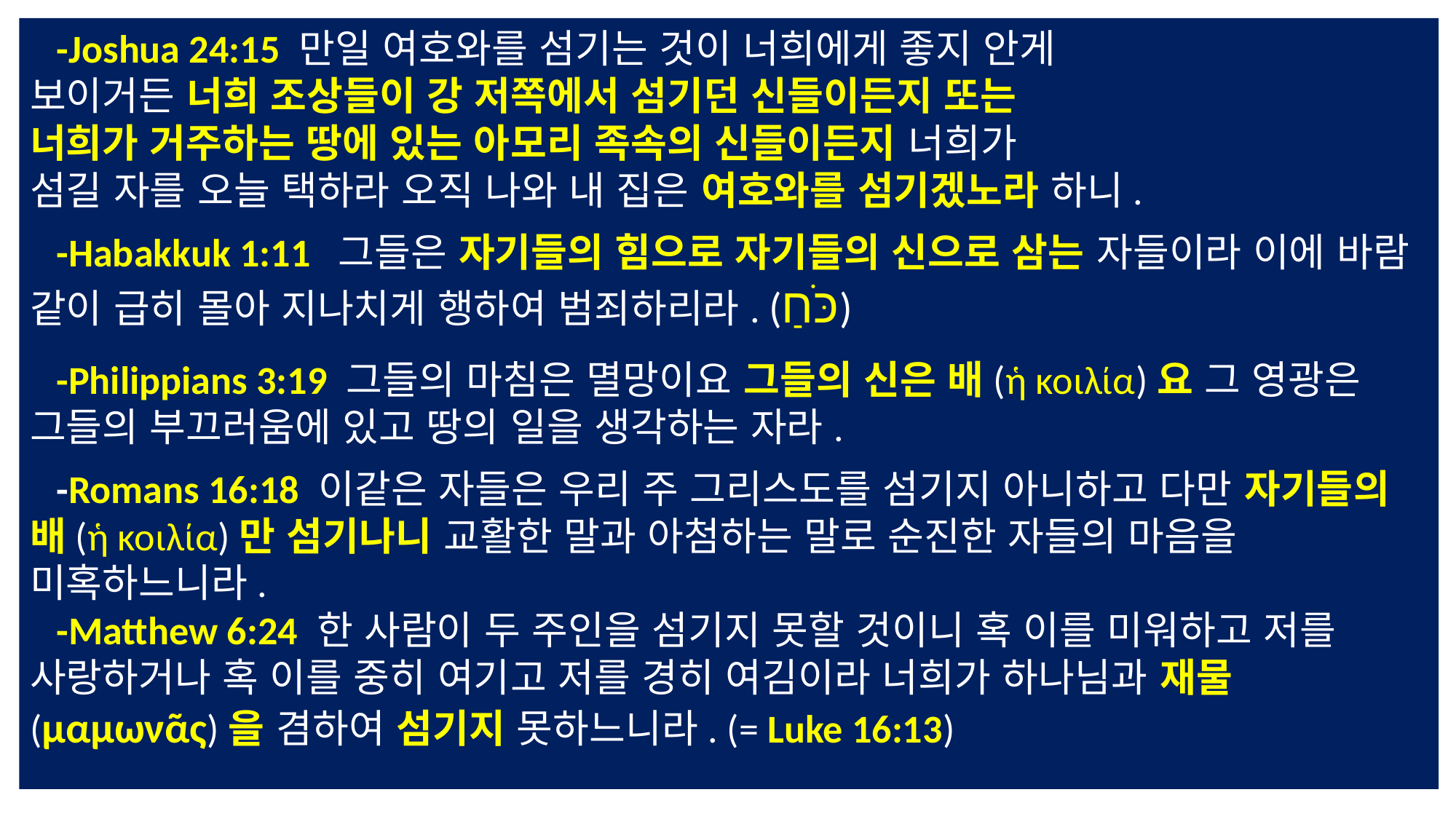

-Joshua 24:15 만일 여호와를 섬기는 것이 너희에게 좋지 안게
보이거든 너희 조상들이 강 저쪽에서 섬기던 신들이든지 또는
너희가 거주하는 땅에 있는 아모리 족속의 신들이든지 너희가
섬길 자를 오늘 택하라 오직 나와 내 집은 여호와를 섬기겠노라 하니.

   -Habakkuk 1:11  그들은 자기들의 힘으로 자기들의 신으로 삼는 자들이라 이에 바람 같이 급히 몰아 지나치게 행하여 범죄하리라. (כֹּחַ)

   -Philippians 3:19 그들의 마침은 멸망이요 그들의 신은 배(ἡ κοιλία)요 그 영광은 그들의 부끄러움에 있고 땅의 일을 생각하는 자라.

   -Romans 16:18 이같은 자들은 우리 주 그리스도를 섬기지 아니하고 다만 자기들의 배(ἡ κοιλία)만 섬기나니 교활한 말과 아첨하는 말로 순진한 자들의 마음을 미혹하느니라.
   -Matthew 6:24 한 사람이 두 주인을 섬기지 못할 것이니 혹 이를 미워하고 저를 사랑하거나 혹 이를 중히 여기고 저를 경히 여김이라 너희가 하나님과 재물(μαμωνᾶς)을 겸하여 섬기지 못하느니라. (= Luke 16:13)